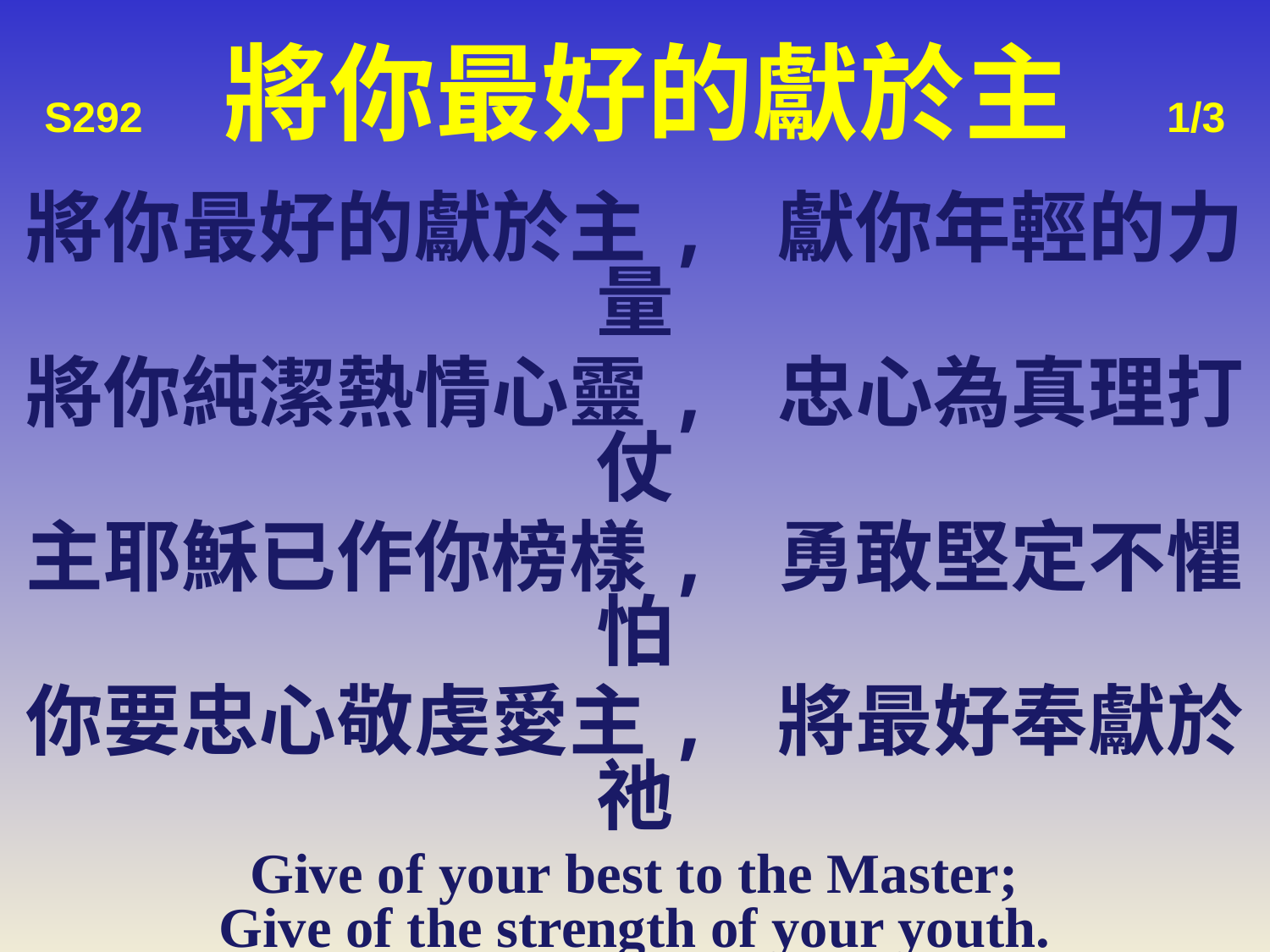

S292      將你最好的獻於主         1/3
將你最好的獻於主, 獻你年輕的力量
將你純潔熱情心靈, 忠心為真理打仗
主耶穌已作你榜樣, 勇敢堅定不懼怕
你要忠心敬虔愛主, 將最好奉獻於祂
Give of your best to the Master;
Give of the strength of your youth.
Throw your soul’s fresh, glowing ardor
Into the battle for truth. Jesus has set the example,
Dauntless was He, young and brave.
Give Him your loyal devotion;
Give Him the best that you have.